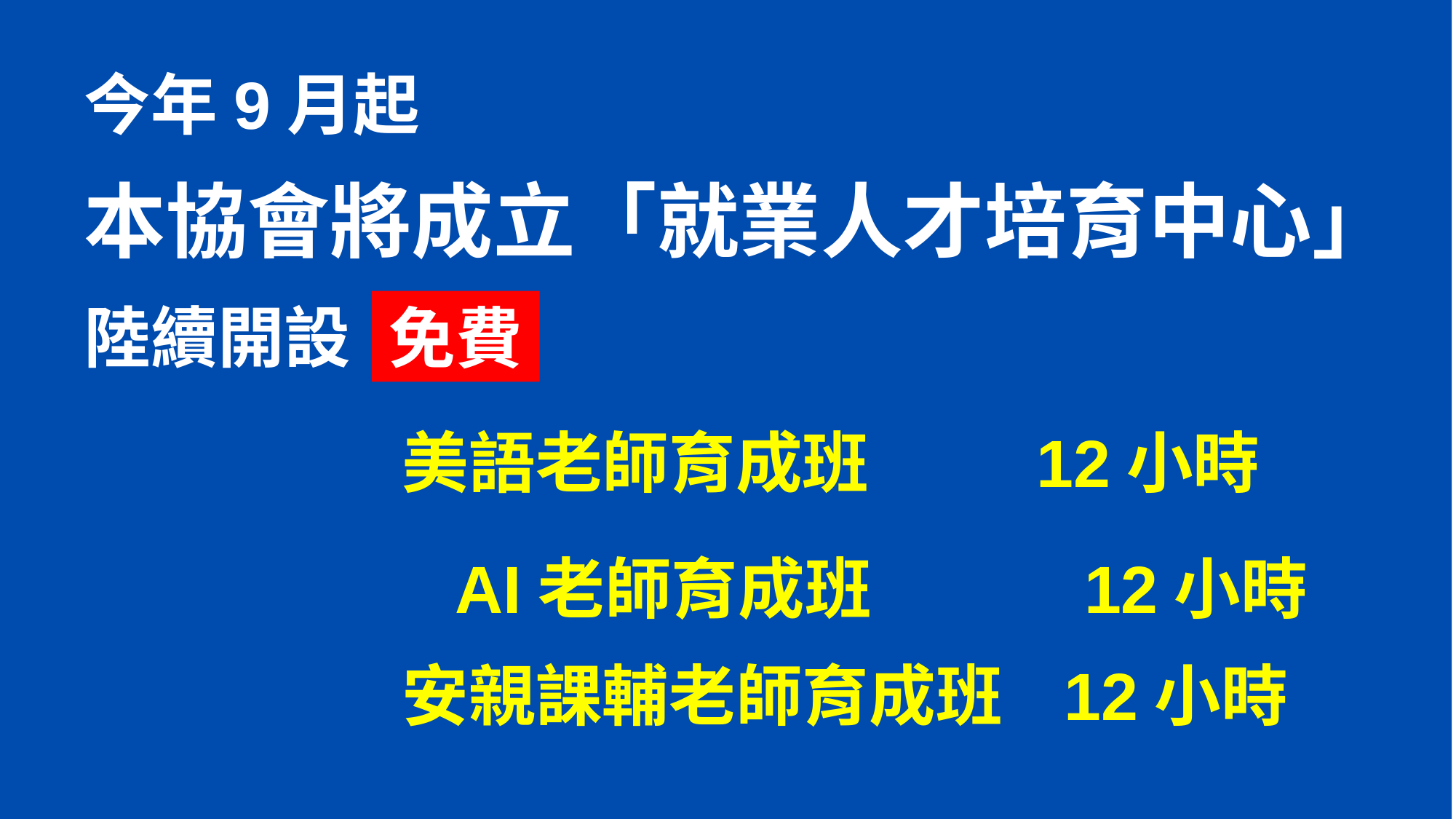

今年9月起
本協會將成立「就業人才培育中心」
陸續開設
                    美語老師育成班          12小時
                    AI老師育成班             12小時
                    安親課輔老師育成班   12小時

免費